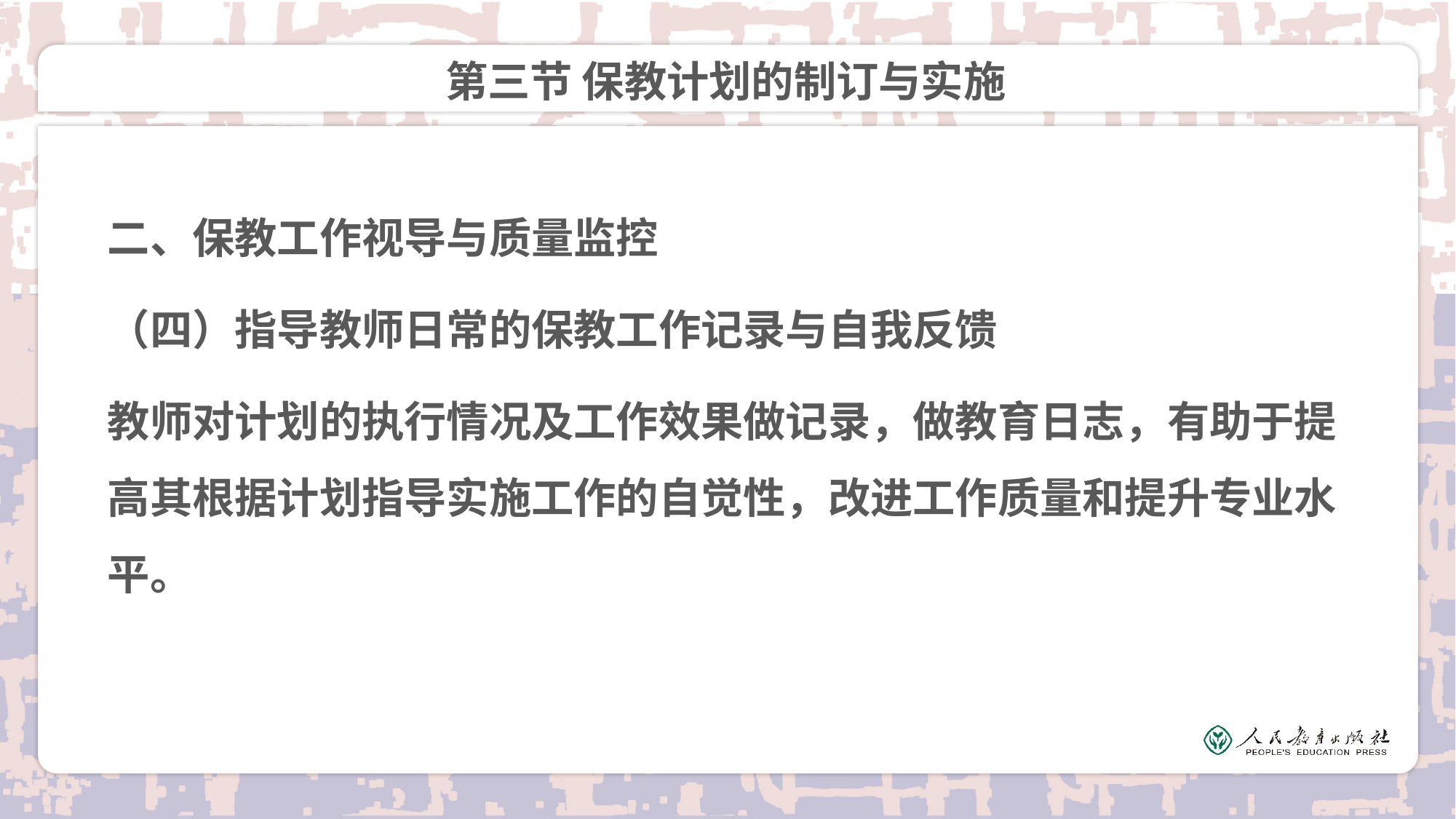

# 第三节 保教计划的制订与实施
二、保教工作视导与质量监控
（四）指导教师日常的保教工作记录与自我反馈
教师对计划的执行情况及工作效果做记录，做教育日志，有助于提高其根据计划指导实施工作的自觉性，改进工作质量和提升专业水平。